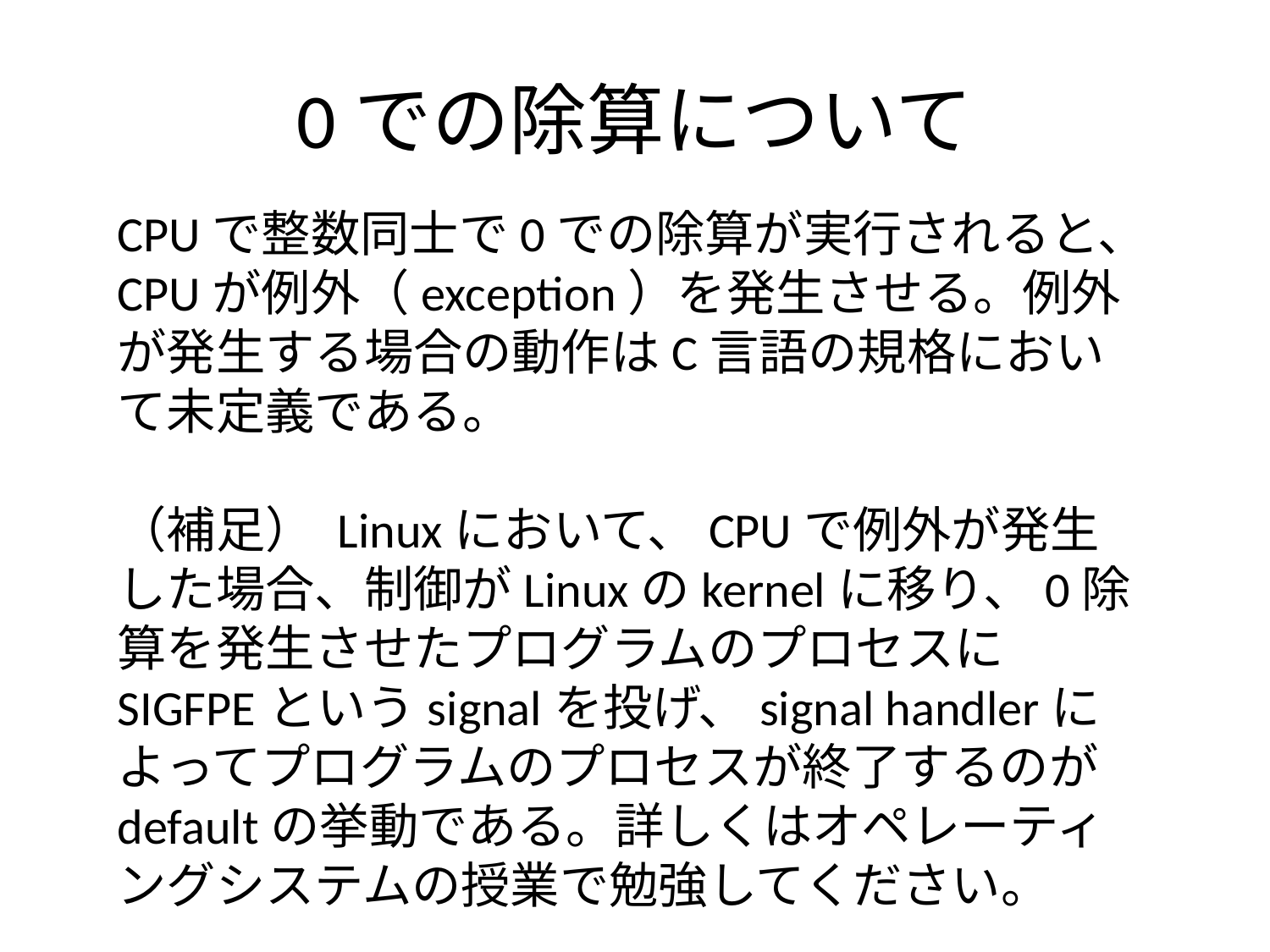

# 0での除算について
CPUで整数同士で0での除算が実行されると、CPUが例外（exception）を発生させる。例外が発生する場合の動作はC言語の規格において未定義である。

（補足） Linuxにおいて、CPUで例外が発生した場合、制御がLinuxのkernelに移り、0除算を発生させたプログラムのプロセスにSIGFPEというsignalを投げ、signal handlerによってプログラムのプロセスが終了するのがdefaultの挙動である。詳しくはオペレーティングシステムの授業で勉強してください。